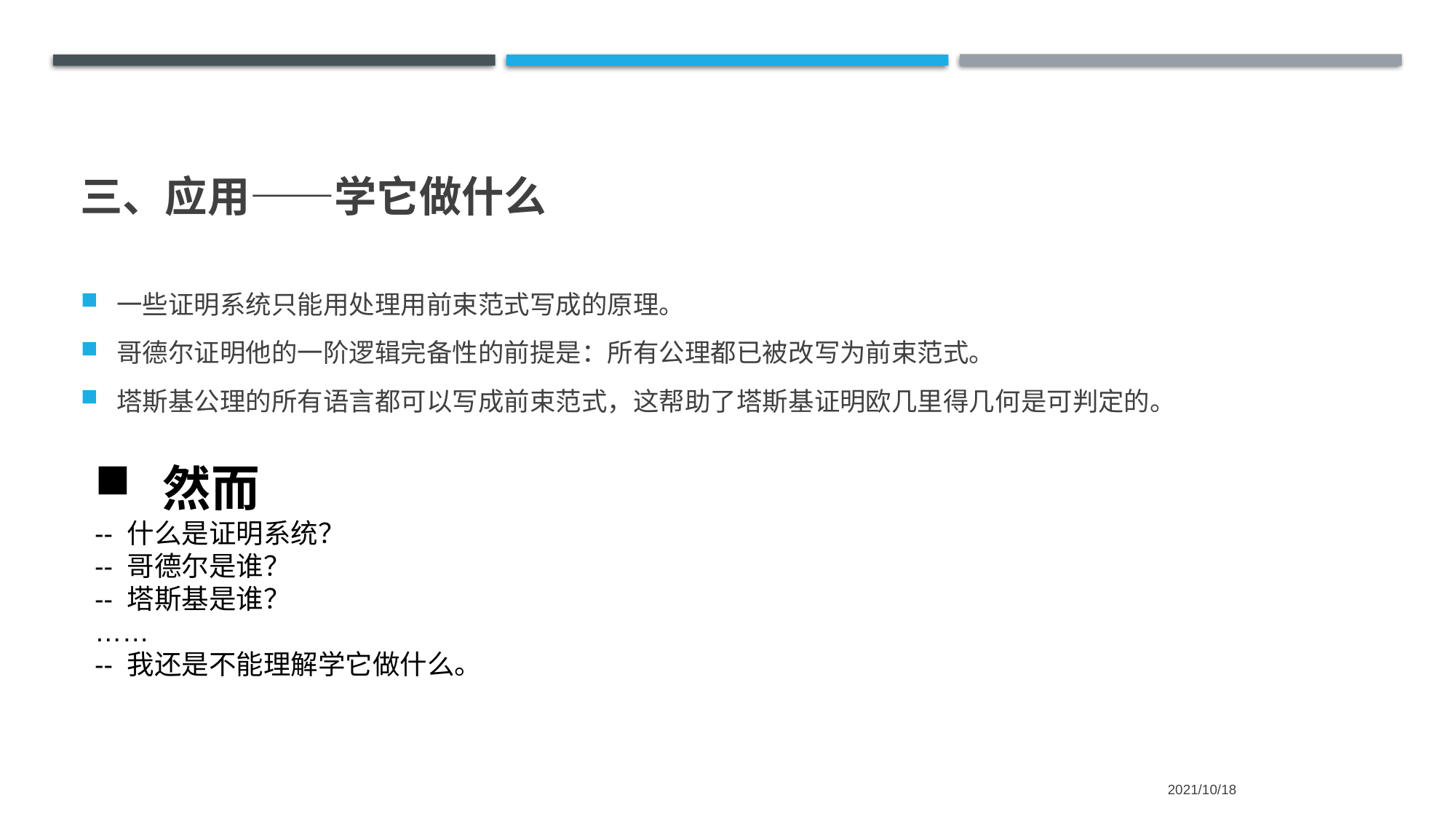

# 三、应用——学它做什么
一些证明系统只能用处理用前束范式写成的原理。
哥德尔证明他的一阶逻辑完备性的前提是：所有公理都已被改写为前束范式。
塔斯基公理的所有语言都可以写成前束范式，这帮助了塔斯基证明欧几里得几何是可判定的。
然而
-- 什么是证明系统？
-- 哥德尔是谁？
-- 塔斯基是谁？
……
-- 我还是不能理解学它做什么。

2021/10/18